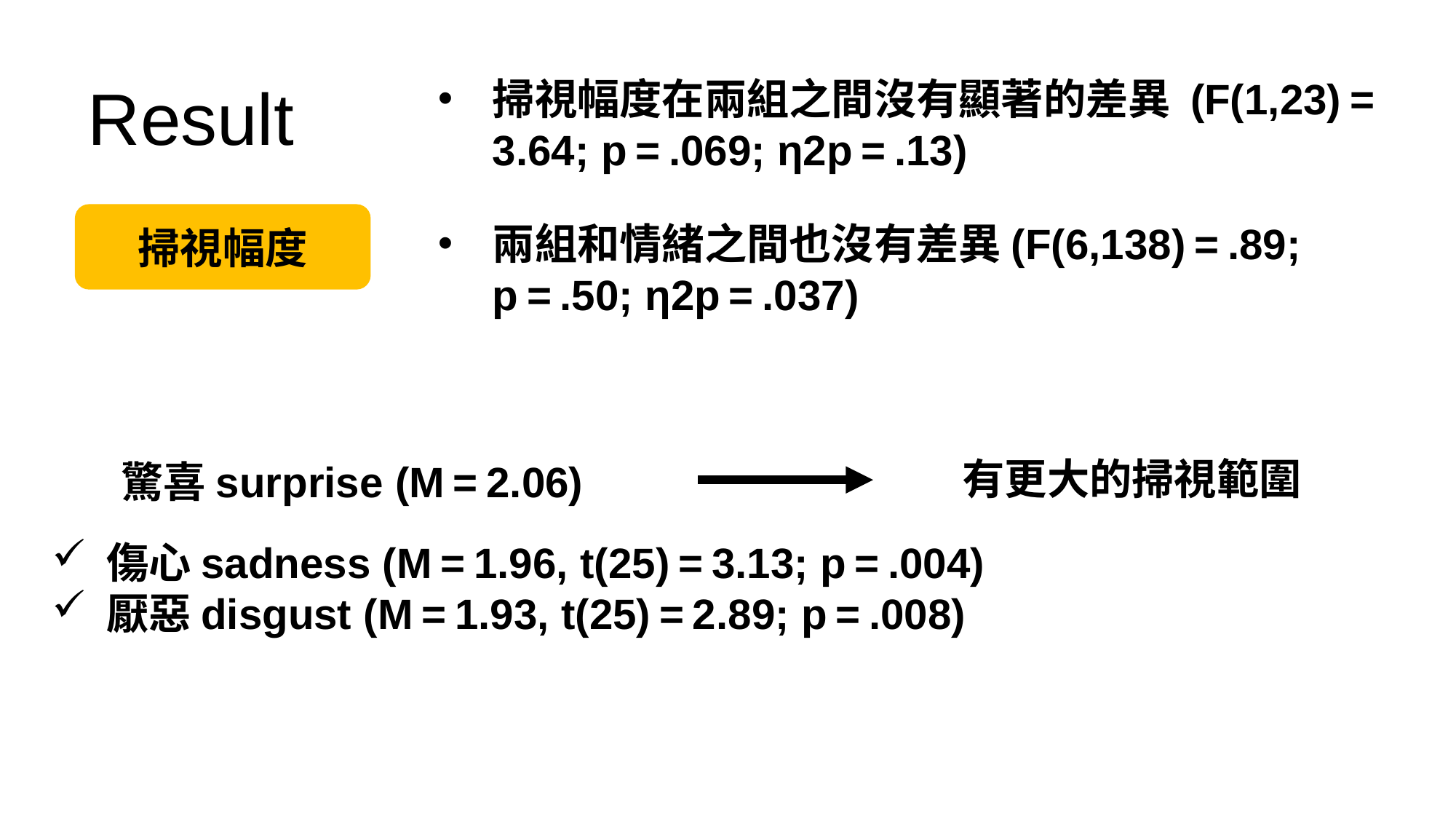

Result
掃視幅度在兩組之間沒有顯著的差異 (F(1,23) = 3.64; p = .069; η2p = .13)
掃視幅度
兩組和情緒之間也沒有差異(F(6,138) = .89; p = .50; η2p = .037)
有更大的掃視範圍
驚喜surprise (M = 2.06)
傷心sadness (M = 1.96, t(25) = 3.13; p = .004)
厭惡disgust (M = 1.93, t(25) = 2.89; p = .008)